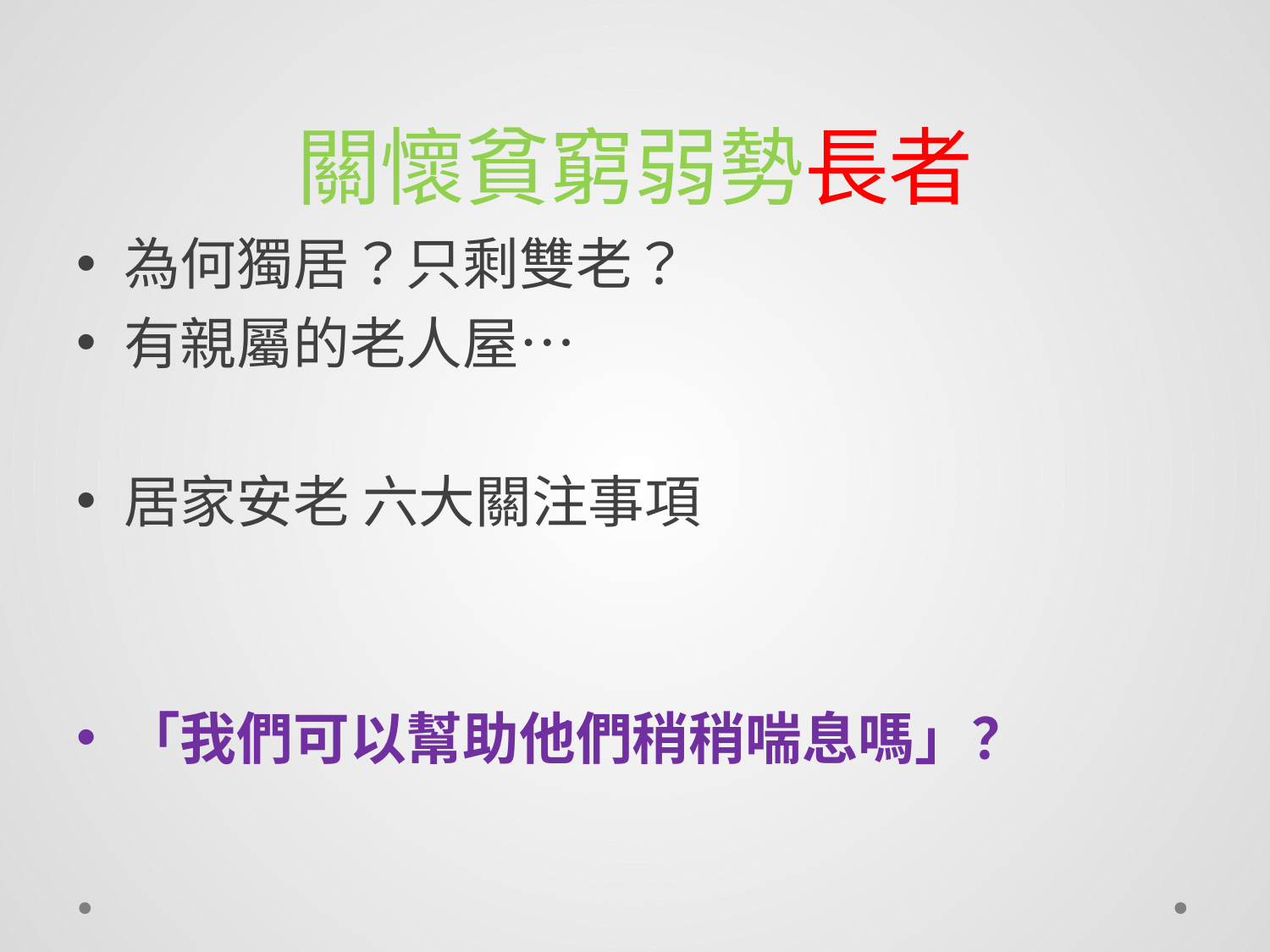

# 關懷貧窮弱勢長者
為何獨居？只剩雙老？
有親屬的老人屋…

居家安老 六大關注事項

「我們可以幫助他們稍稍喘息嗎」？